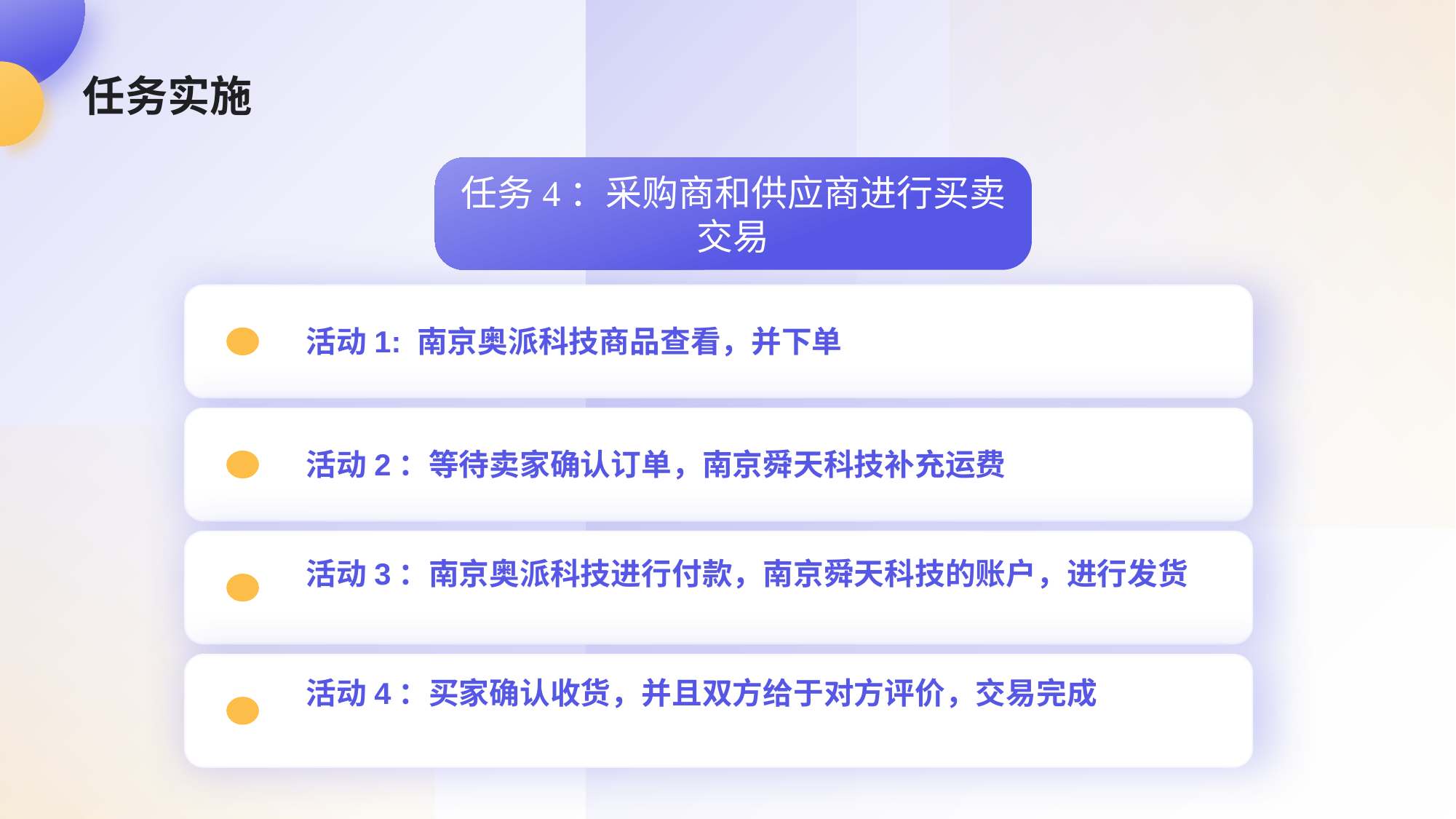

# 任务实施
任务4：采购商和供应商进行买卖交易

活动1: 南京奥派科技商品查看，并下单

活动2：等待卖家确认订单，南京舜天科技补充运费

活动3：南京奥派科技进行付款，南京舜天科技的账户，进行发货

活动4：买家确认收货，并且双方给于对方评价，交易完成

8